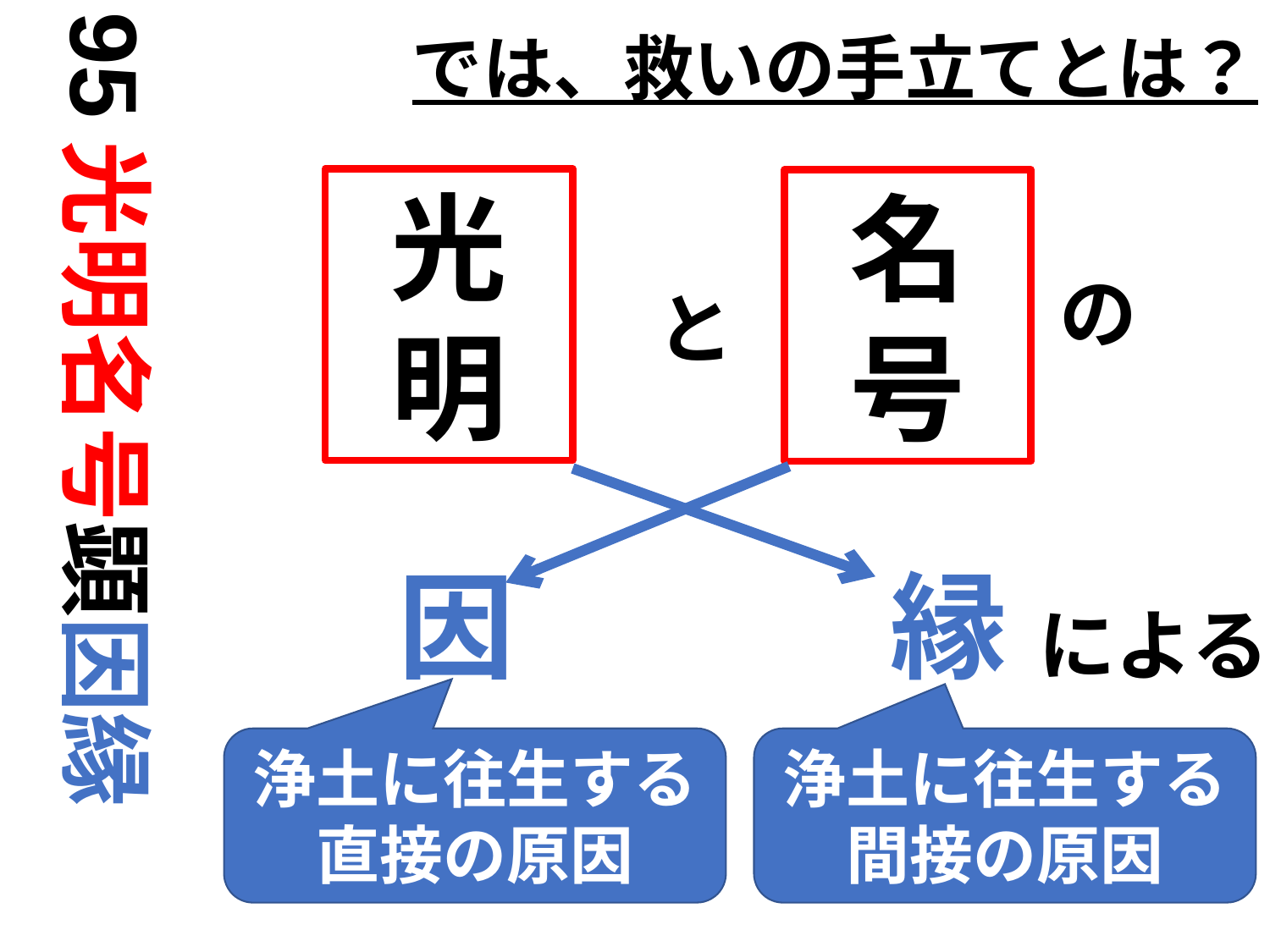

95光明名号顕因縁
では、救いの手立てとは？
光明
名号
の
と
因　　　 縁
による

浄土に往生する
直接の原因
浄土に往生する
間接の原因